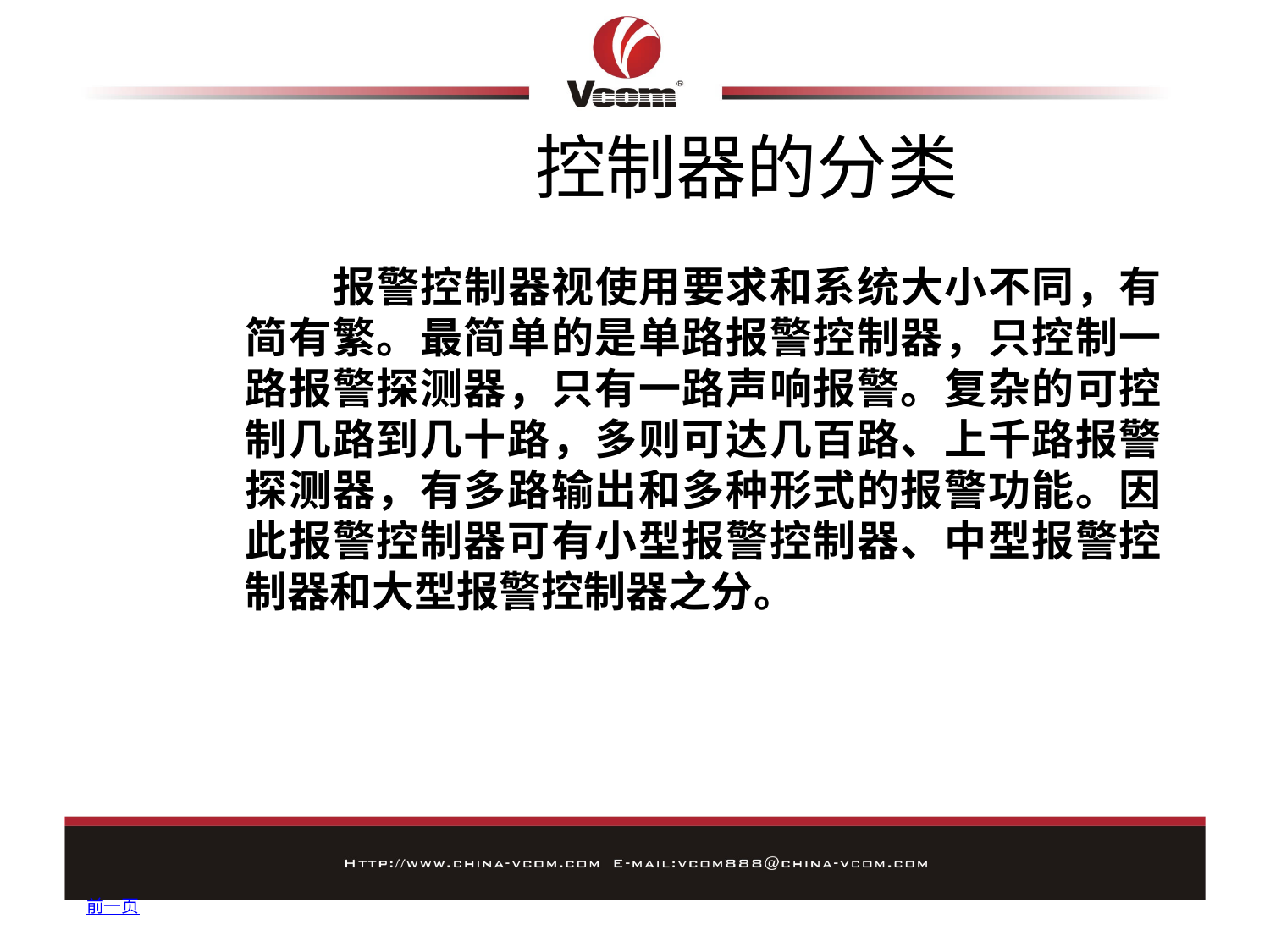

控制器的分类
       报警控制器视使用要求和系统大小不同，有简有繁。最简单的是单路报警控制器，只控制一路报警探测器，只有一路声响报警。复杂的可控制几路到几十路，多则可达几百路、上千路报警探测器，有多路输出和多种形式的报警功能。因此报警控制器可有小型报警控制器、中型报警控制器和大型报警控制器之分。
前一页